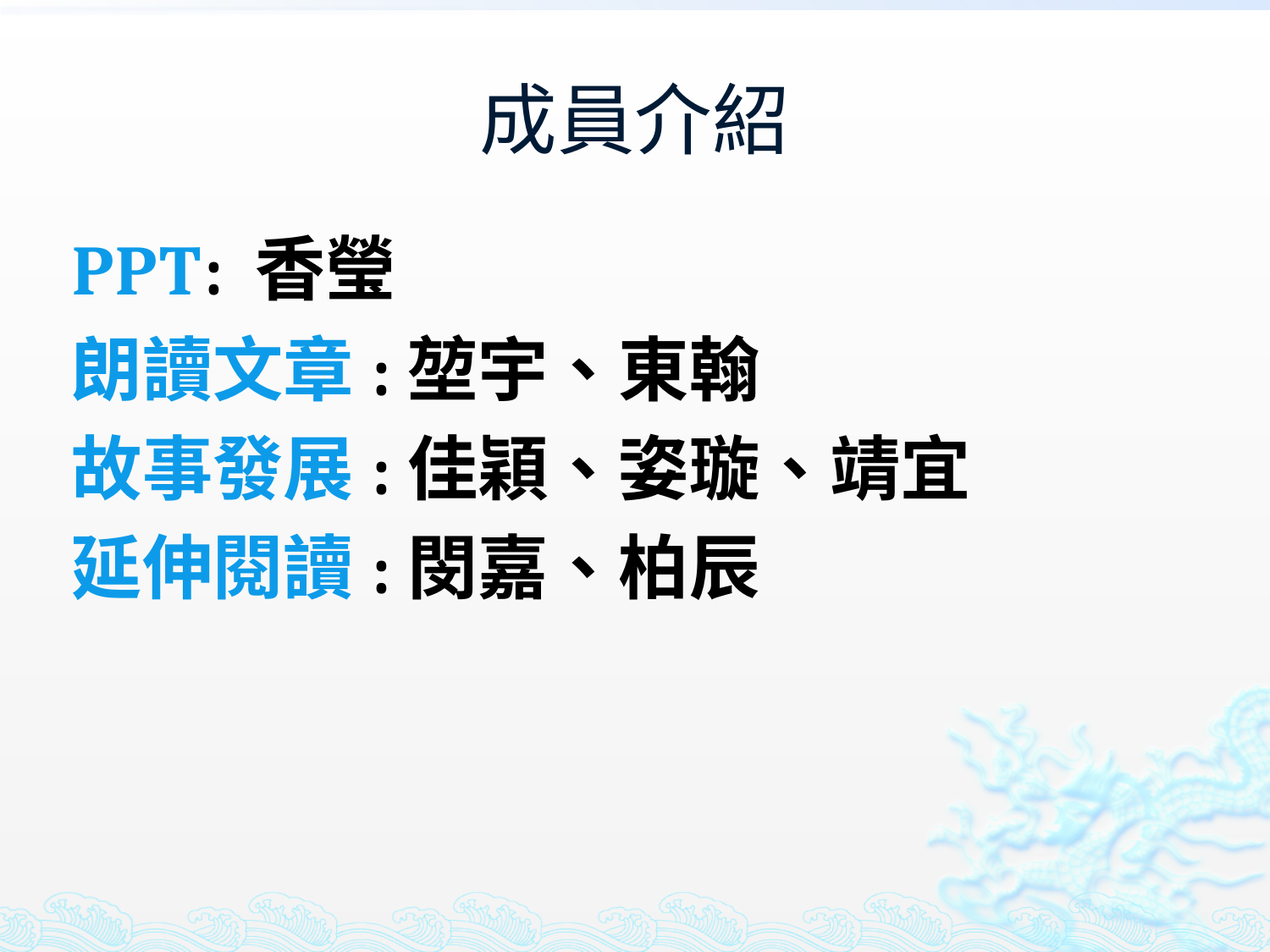

# 成員介紹
PPT: 香瑩

朗讀文章:堃宇、東翰
故事發展:佳穎、姿璇、靖宜
延伸閱讀:閔嘉、柏辰